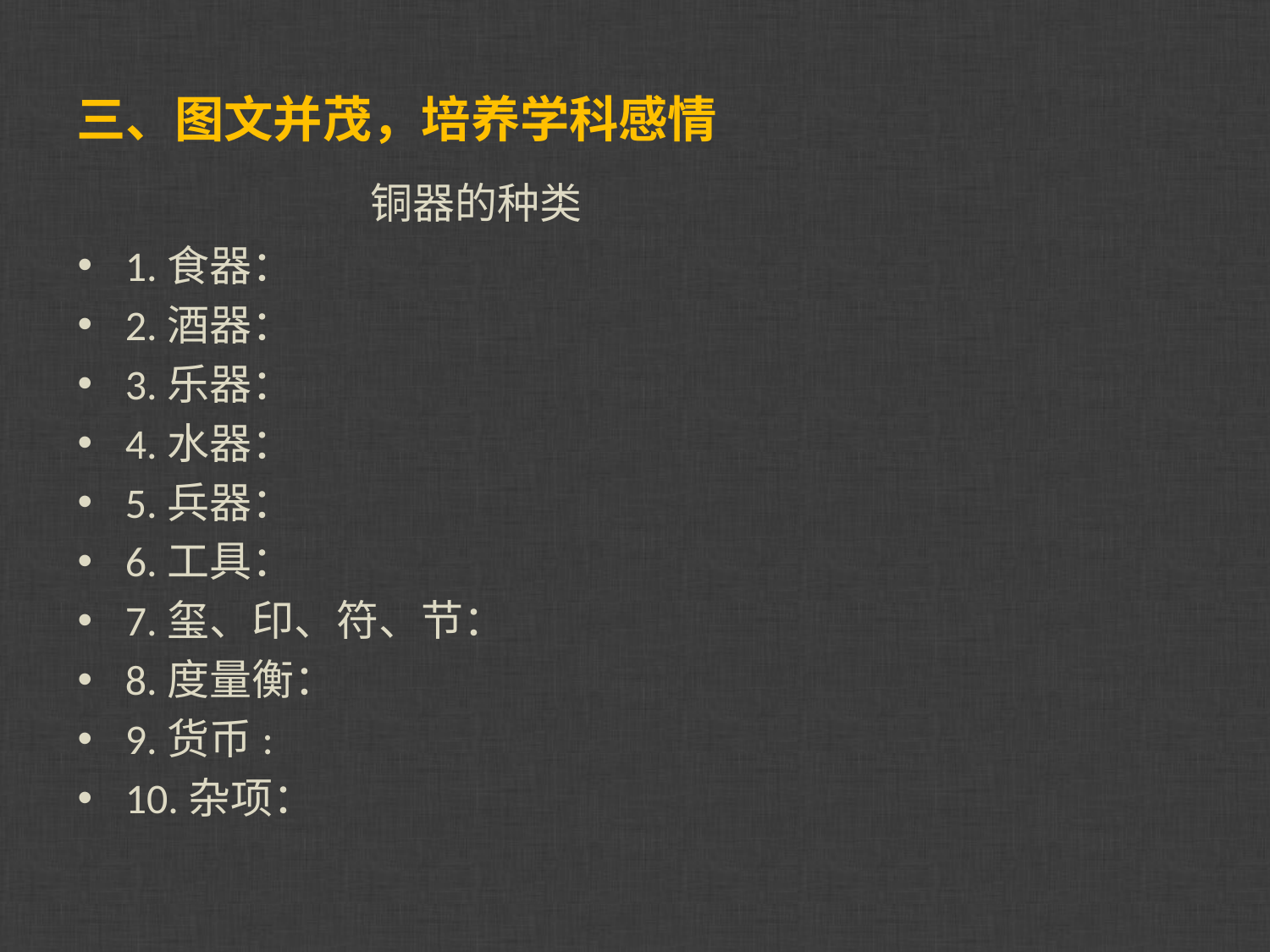

# 三、图文并茂，培养学科感情
                      铜器的种类
1.食器：
2.酒器：
3.乐器：
4.水器：
5.兵器：
6.工具：
7.玺、印、符、节：
8.度量衡：
9.货币:
10.杂项：